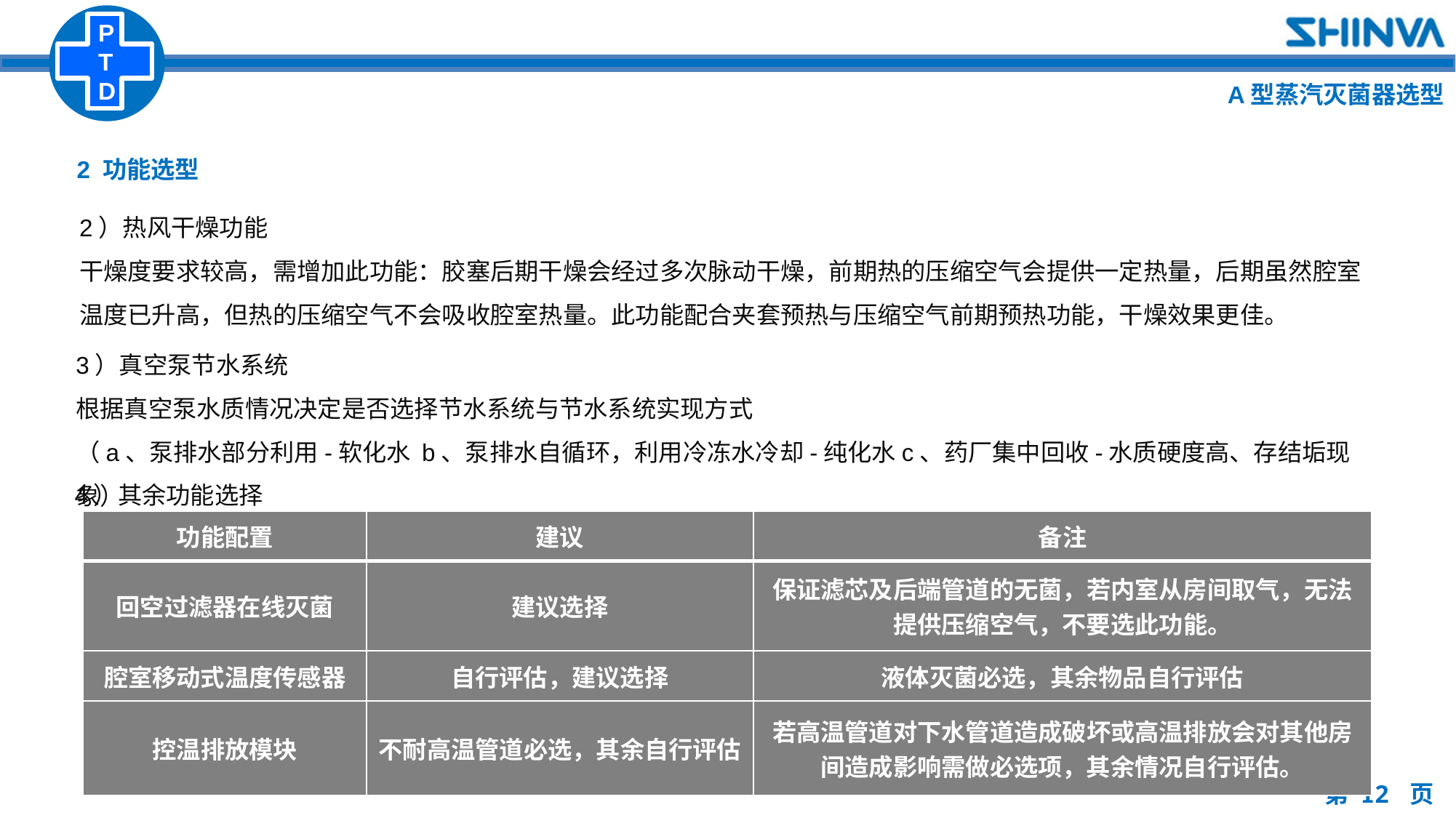

A型蒸汽灭菌器选型
2 功能选型
2）热风干燥功能
干燥度要求较高，需增加此功能：胶塞后期干燥会经过多次脉动干燥，前期热的压缩空气会提供一定热量，后期虽然腔室温度已升高，但热的压缩空气不会吸收腔室热量。此功能配合夹套预热与压缩空气前期预热功能，干燥效果更佳。
3）真空泵节水系统
根据真空泵水质情况决定是否选择节水系统与节水系统实现方式
（a、泵排水部分利用-软化水 b、泵排水自循环，利用冷冻水冷却-纯化水c、药厂集中回收-水质硬度高、存结垢现象）
4）其余功能选择
| 功能配置 | 建议 | 备注 |
| --- | --- | --- |
| 回空过滤器在线灭菌 | 建议选择 | 保证滤芯及后端管道的无菌，若内室从房间取气，无法提供压缩空气，不要选此功能。 |
| 腔室移动式温度传感器 | 自行评估，建议选择 | 液体灭菌必选，其余物品自行评估 |
| 控温排放模块 | 不耐高温管道必选，其余自行评估 | 若高温管道对下水管道造成破坏或高温排放会对其他房间造成影响需做必选项，其余情况自行评估。 |